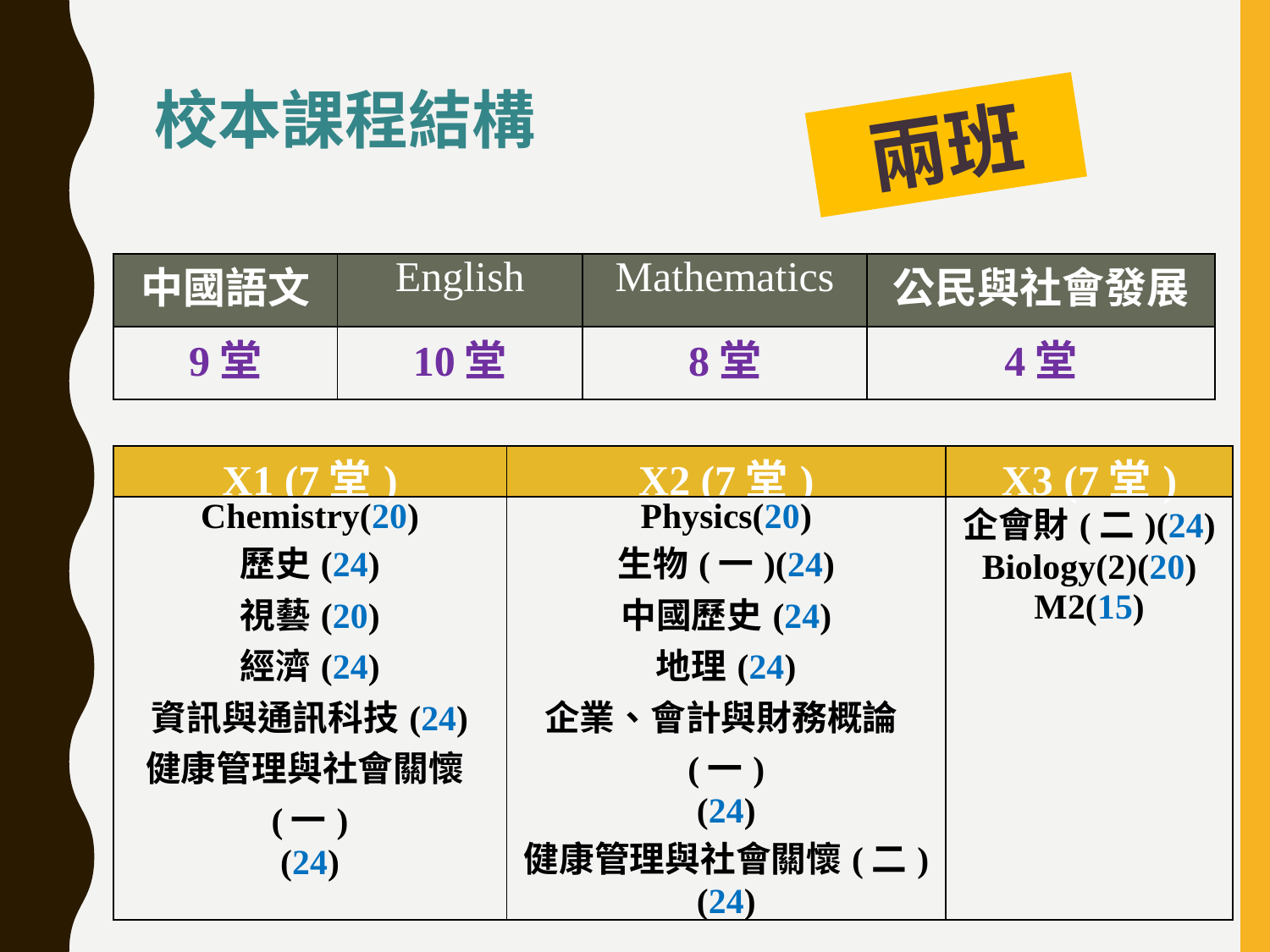

校本課程結構
兩班
| 中國語文 | English | Mathematics | 公民與社會發展 |
| --- | --- | --- | --- |
| 9堂 | 10堂 | 8堂 | 4堂 |
| X1 (7堂) | X2 (7堂) | X3 (7堂) |
| --- | --- | --- |
| Chemistry(20) 歷史(24) 視藝(20) 經濟(24) 資訊與通訊科技(24) 健康管理與社會關懷(一) (24) | Physics(20) 生物(一)(24) 中國歷史(24) 地理(24) 企業、會計與財務概論(一) (24) 健康管理與社會關懷(二) (24) | 企會財(二)(24) Biology(2)(20) M2(15) |